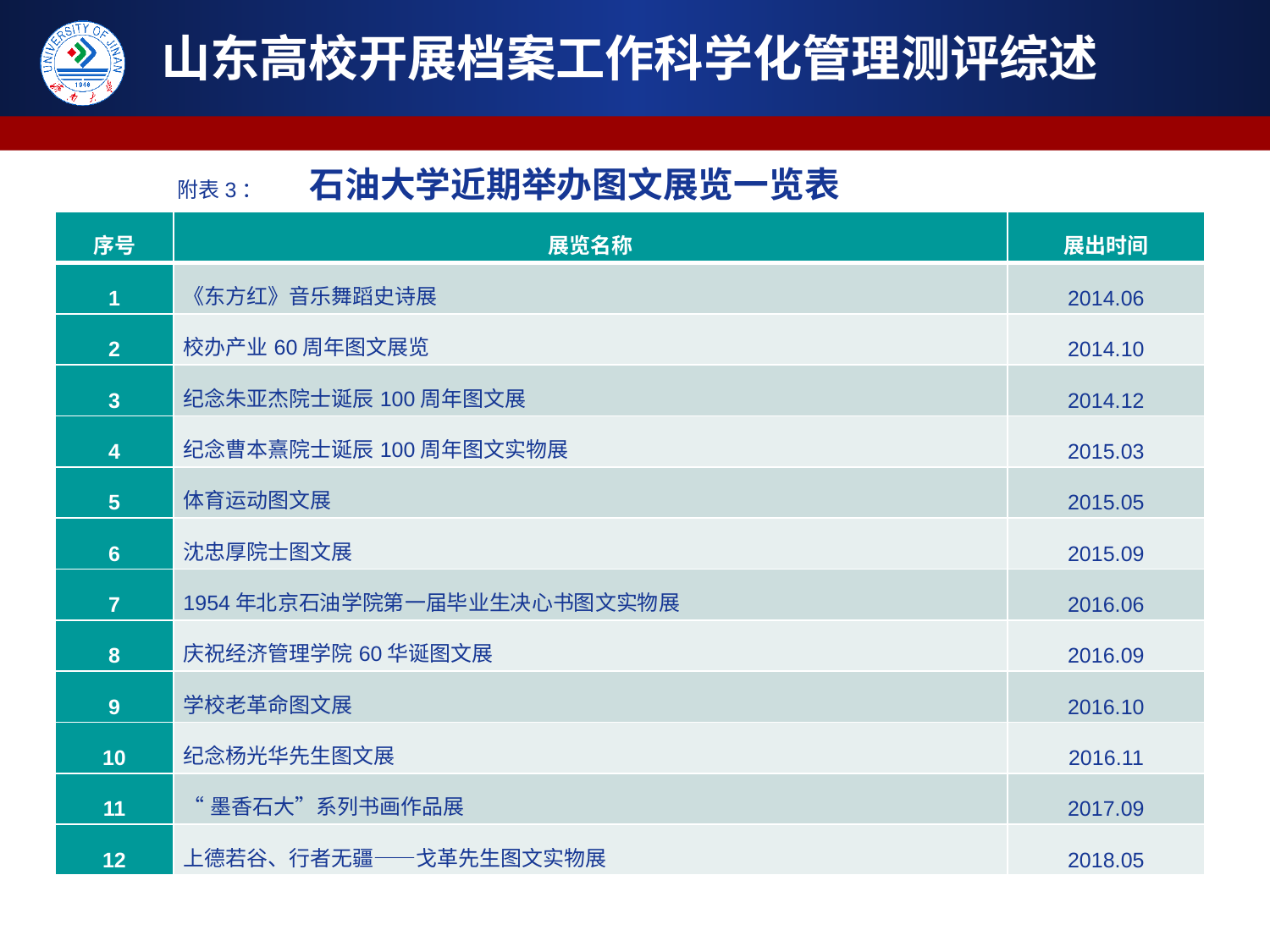

附表3：          石油大学近期举办图文展览一览表
| 序号 | 展览名称 | 展出时间 |
| --- | --- | --- |
| 1 | 《东方红》音乐舞蹈史诗展 | 2014.06 |
| 2 | 校办产业60周年图文展览 | 2014.10 |
| 3 | 纪念朱亚杰院士诞辰100周年图文展 | 2014.12 |
| 4 | 纪念曹本熹院士诞辰100周年图文实物展 | 2015.03 |
| 5 | 体育运动图文展 | 2015.05 |
| 6 | 沈忠厚院士图文展 | 2015.09 |
| 7 | 1954年北京石油学院第一届毕业生决心书图文实物展 | 2016.06 |
| 8 | 庆祝经济管理学院60华诞图文展 | 2016.09 |
| 9 | 学校老革命图文展 | 2016.10 |
| 10 | 纪念杨光华先生图文展 | 2016.11 |
| 11 | “墨香石大”系列书画作品展 | 2017.09 |
| 12 | 上德若谷、行者无疆——戈革先生图文实物展 | 2018.05 |